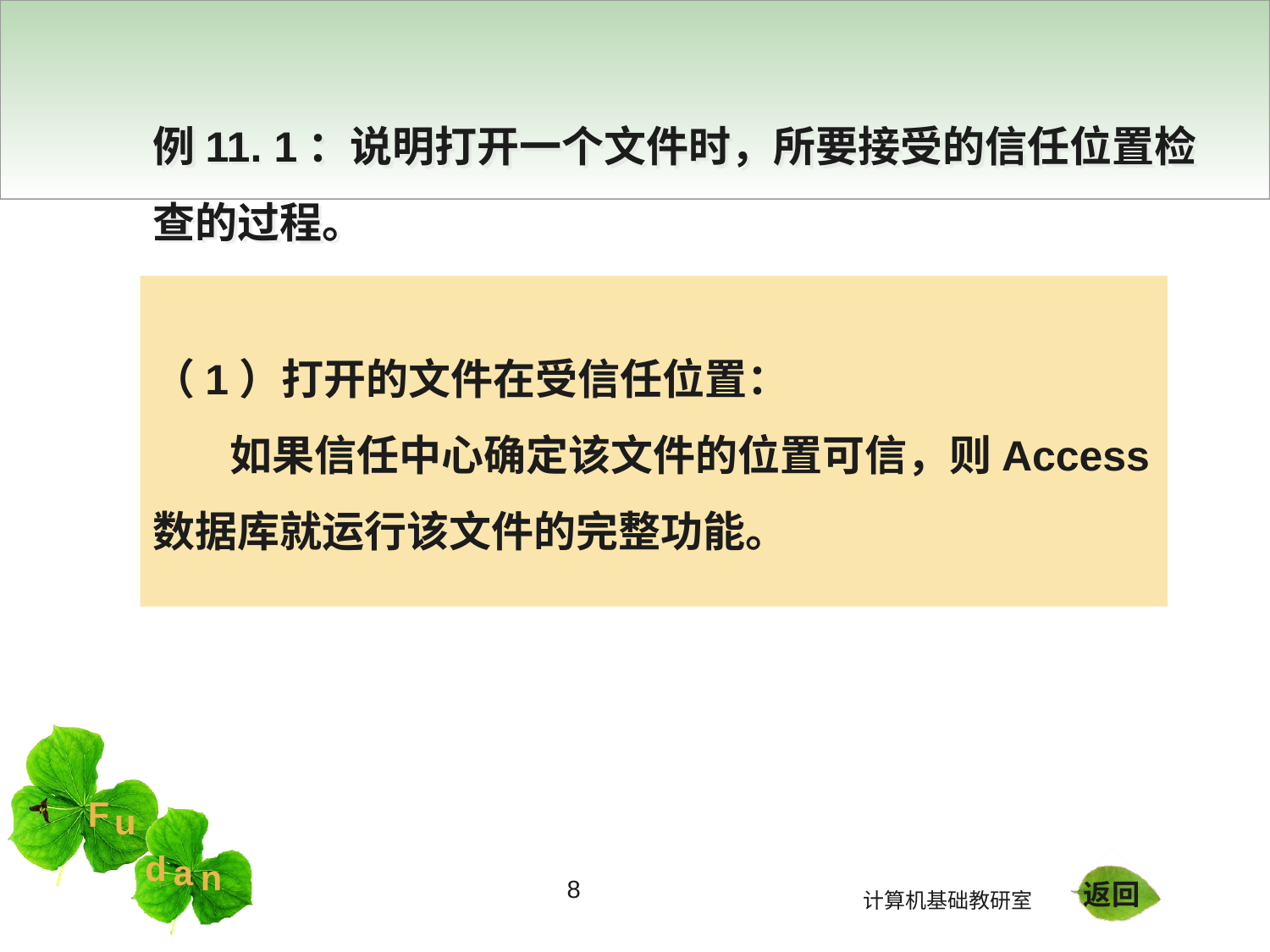

例11. 1：说明打开一个文件时，所要接受的信任位置检查的过程。
（1）打开的文件在受信任位置：
       如果信任中心确定该文件的位置可信，则Access数据库就运行该文件的完整功能。
8
返回